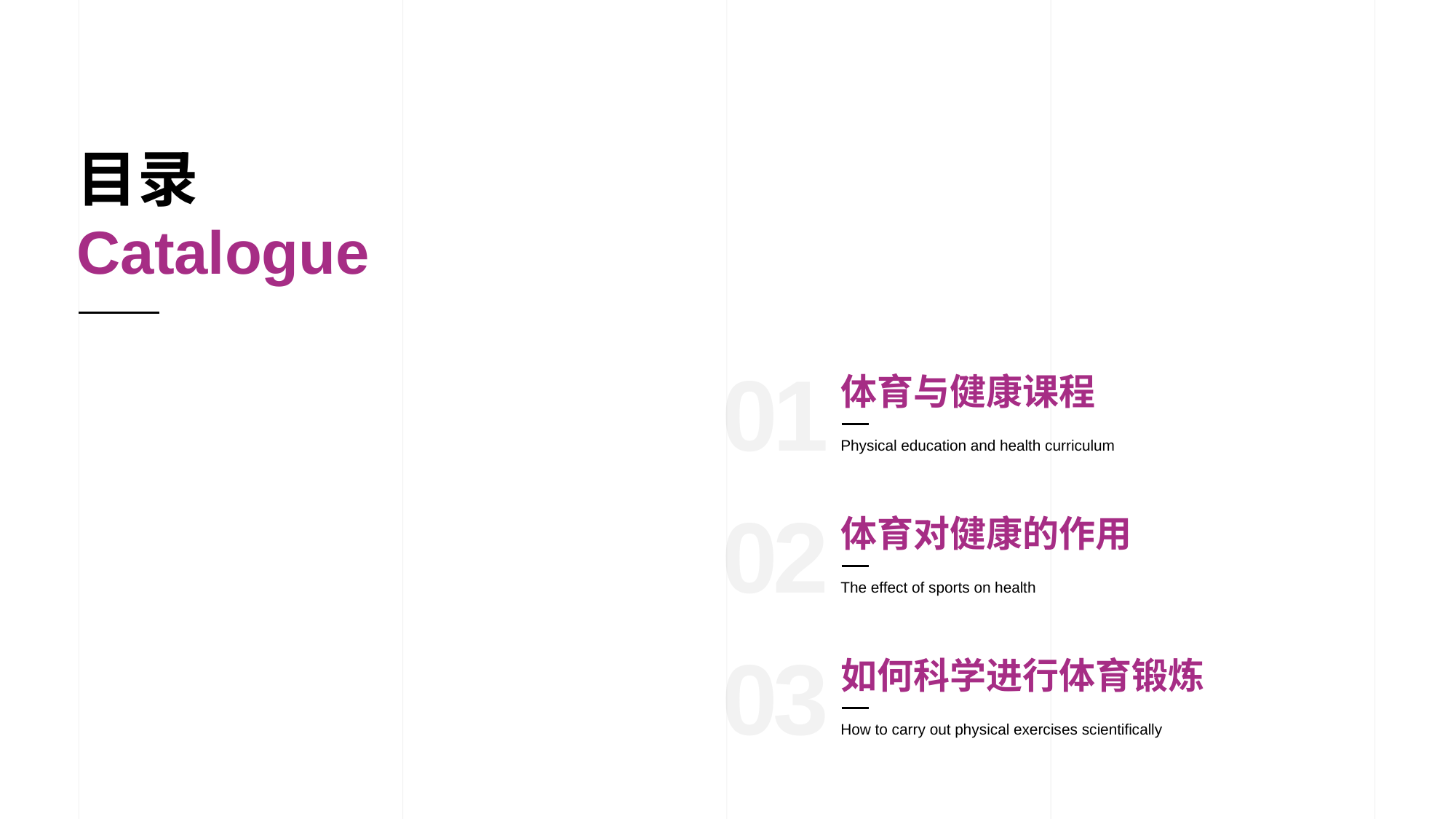

目录
Catalogue
01
体育与健康课程
Physical education and health curriculum
02
体育对健康的作用
The effect of sports on health
03
如何科学进行体育锻炼
How to carry out physical exercises scientifically